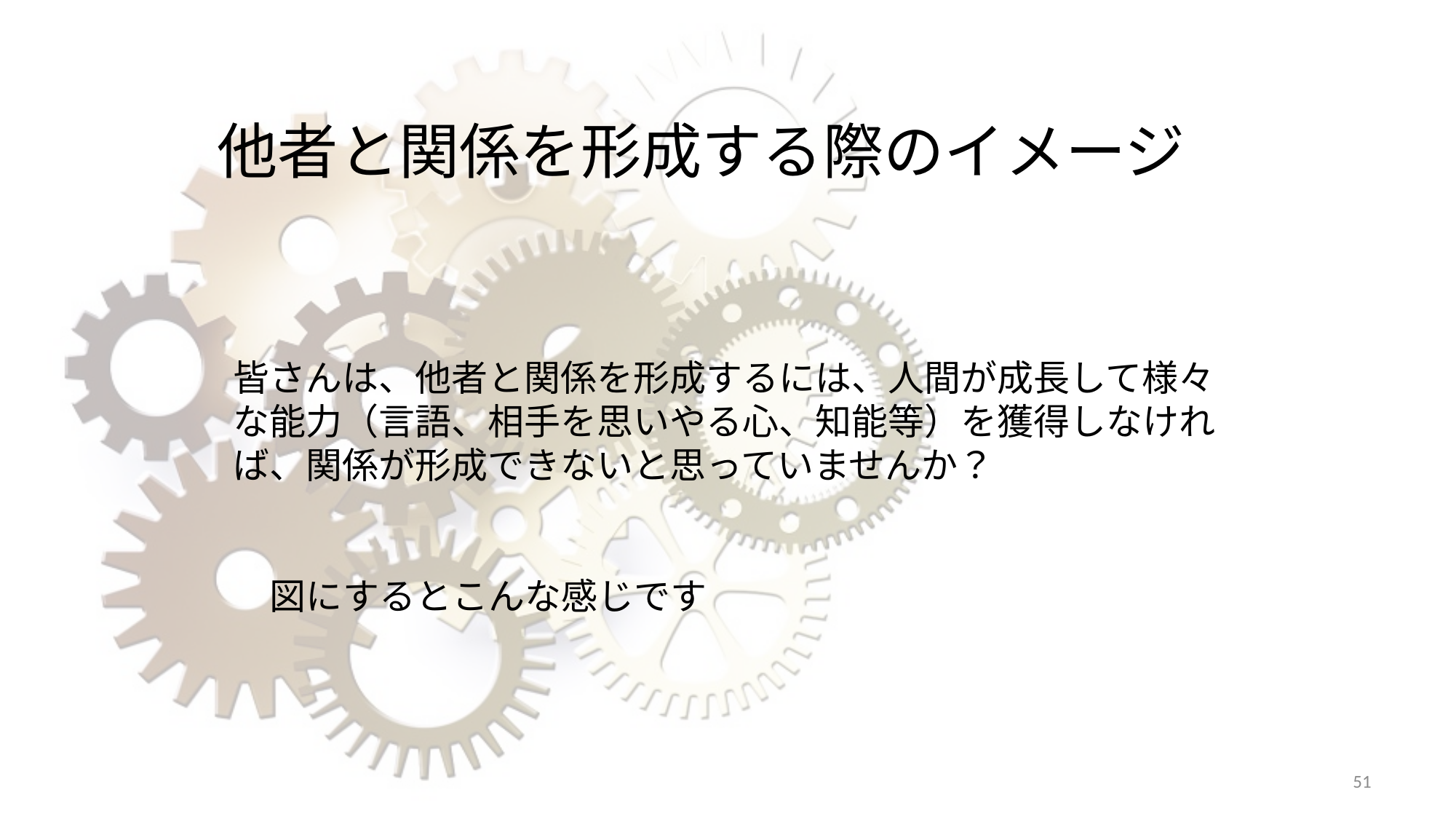

他者と関係を形成する際のイメージ
皆さんは、他者と関係を形成するには、人間が成長して様々な能力（言語、相手を思いやる心、知能等）を獲得しなければ、関係が形成できないと思っていませんか？

　図にするとこんな感じです
51